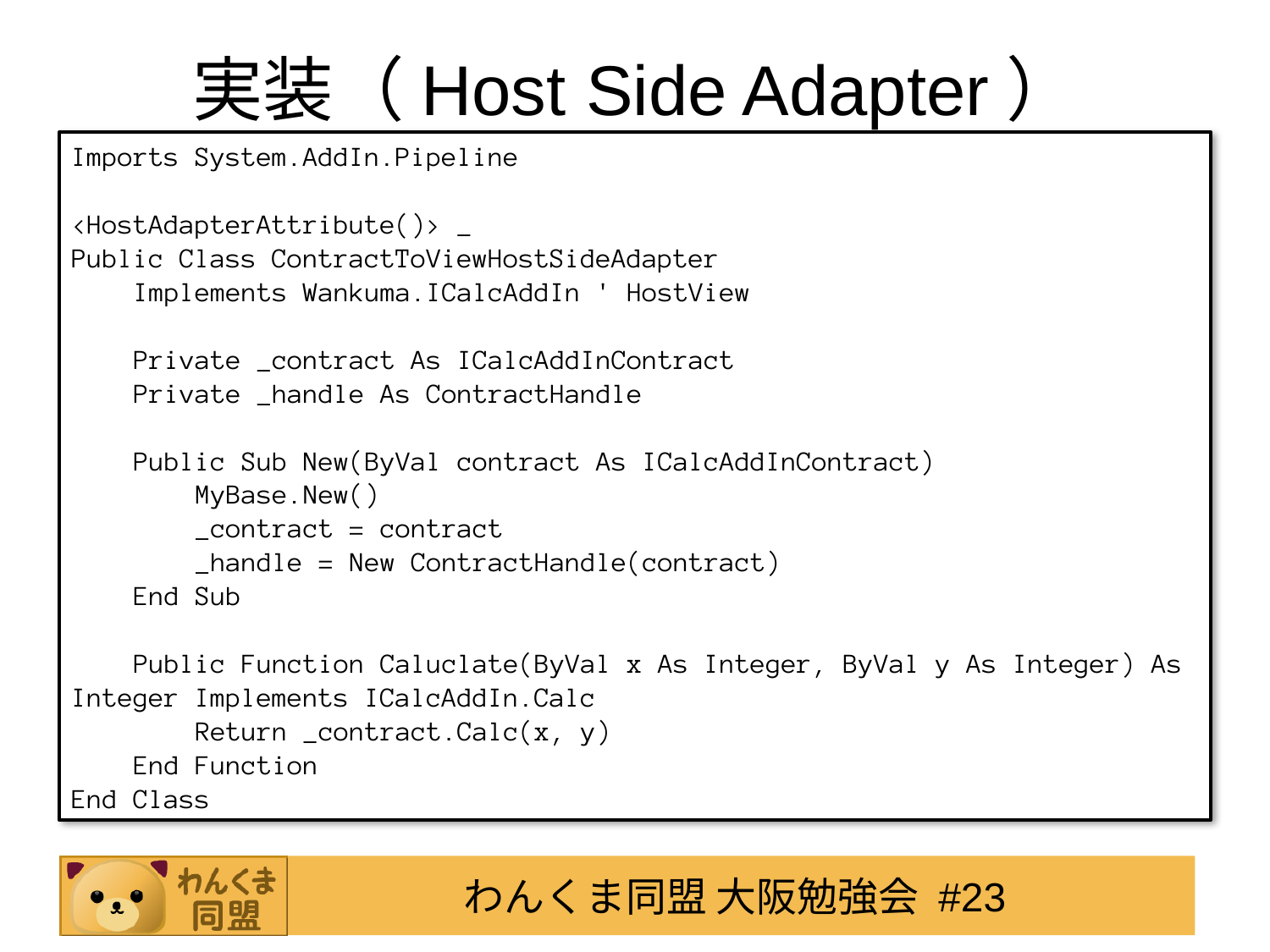

# 実装（Host Side Adapter）
Imports System.AddIn.Pipeline

<HostAdapterAttribute()> _
Public Class ContractToViewHostSideAdapter
    Implements Wankuma.ICalcAddIn ' HostView

    Private _contract As ICalcAddInContract
    Private _handle As ContractHandle

    Public Sub New(ByVal contract As ICalcAddInContract)
        MyBase.New()
        _contract = contract
        _handle = New ContractHandle(contract)
    End Sub

    Public Function Caluclate(ByVal x As Integer, ByVal y As Integer) As Integer Implements ICalcAddIn.Calc
        Return _contract.Calc(x, y)
    End Function
End Class